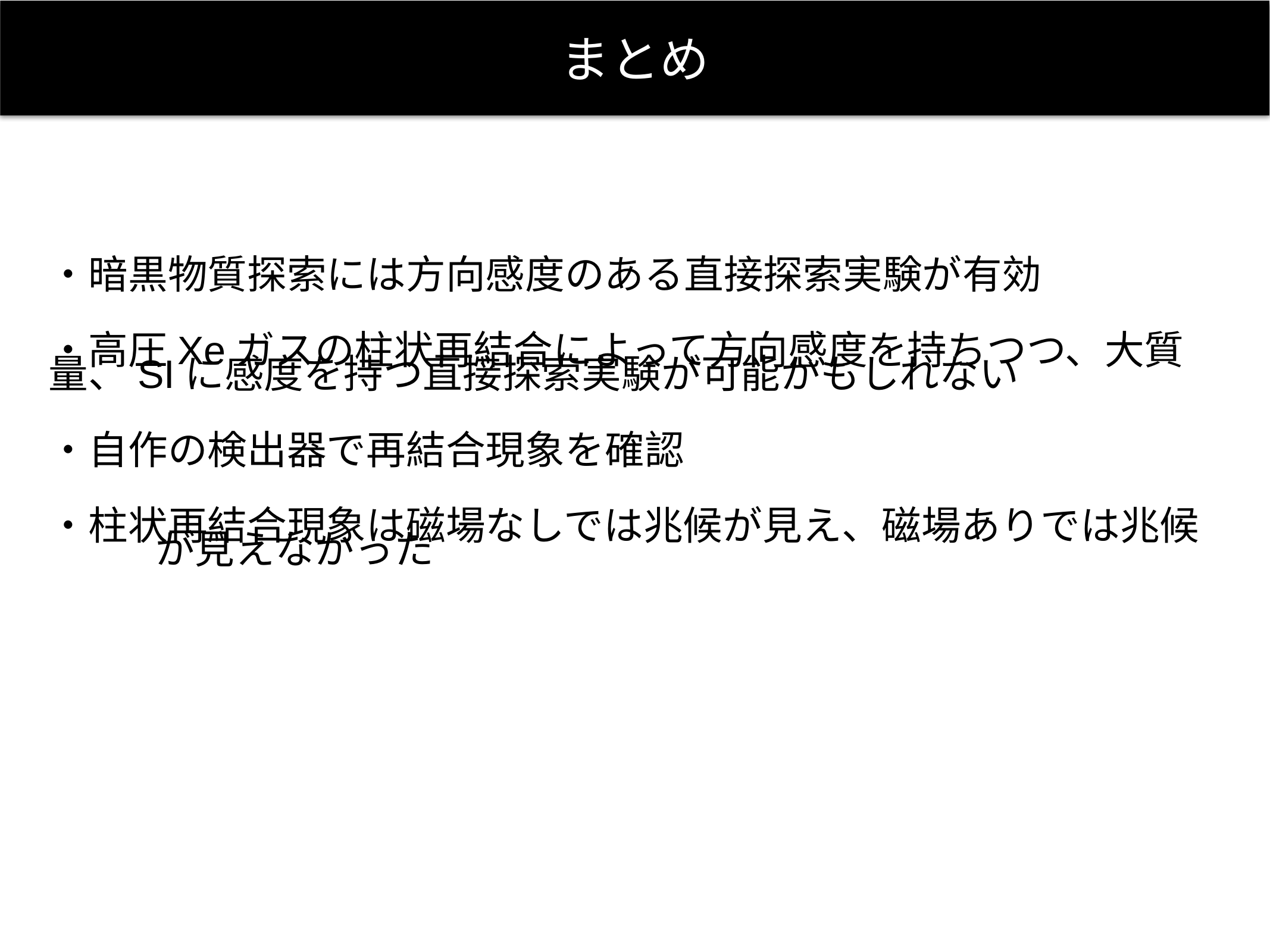

# まとめ
・暗黒物質探索には方向感度のある直接探索実験が有効
・高圧Xeガスの柱状再結合によって方向感度を持ちつつ、大質量、SIに感度を持つ直接探索実験が可能かもしれない
・自作の検出器で再結合現象を確認
・柱状再結合現象は磁場なしでは兆候が見え、磁場ありでは兆候               が見えなかった
17